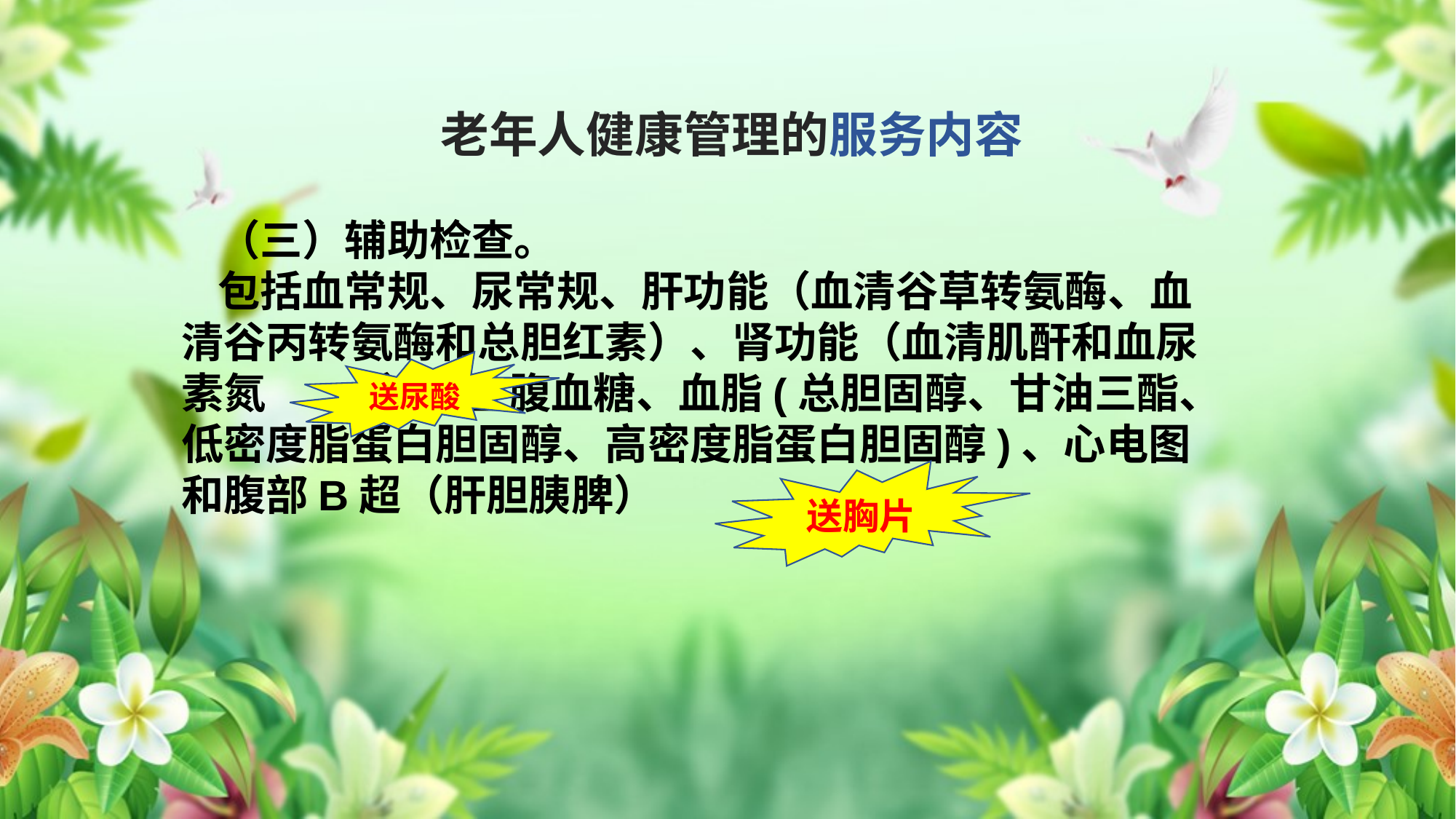

老年人健康管理的服务内容

（三）辅助检查。
包括血常规、尿常规、肝功能（血清谷草转氨酶、血清谷丙转氨酶和总胆红素）、肾功能（血清肌酐和血尿素氮            ）、空腹血糖、血脂(总胆固醇、甘油三酯、低密度脂蛋白胆固醇、高密度脂蛋白胆固醇)、心电图和腹部B超（肝胆胰脾）
送尿酸
送胸片